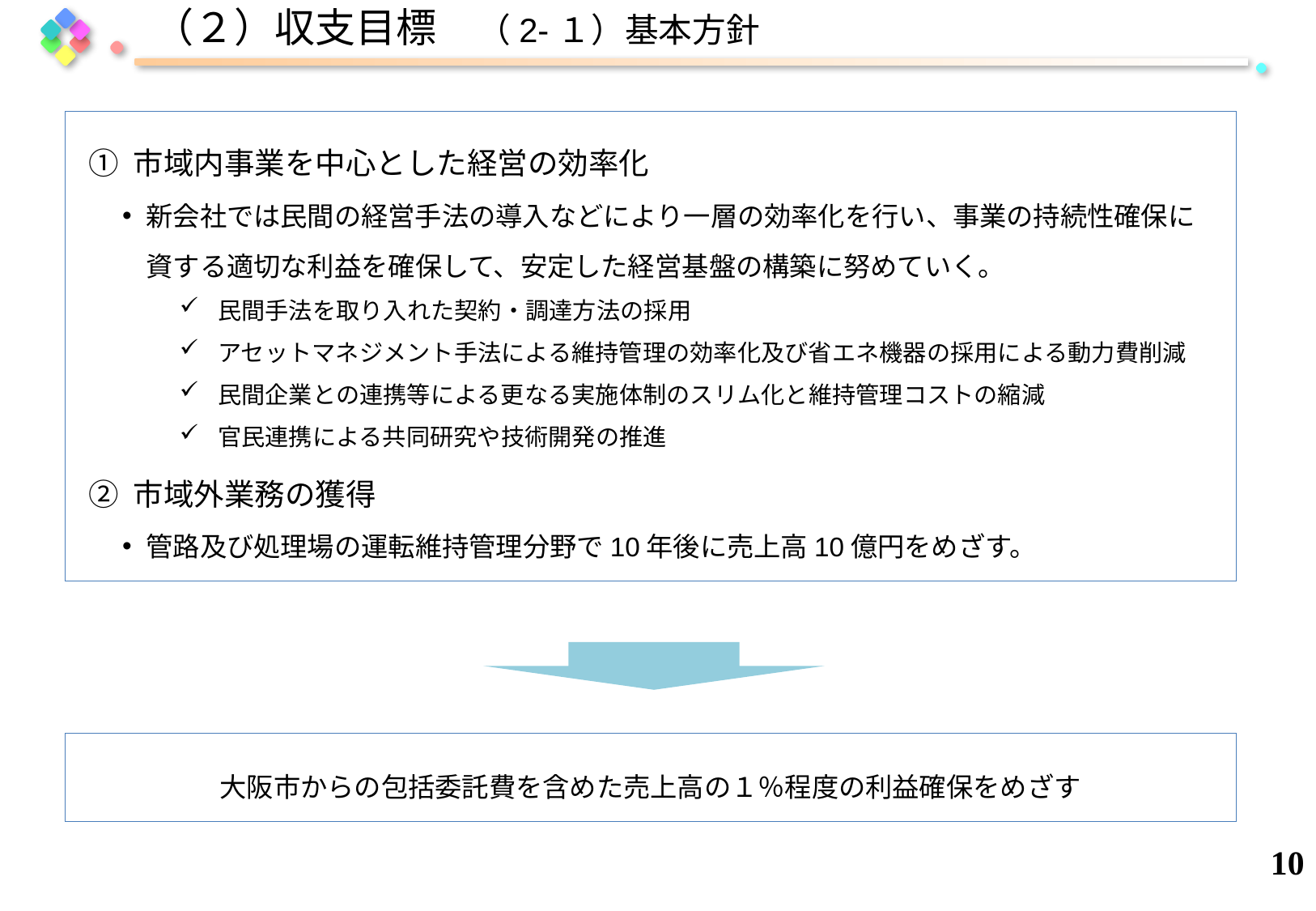

（２）収支目標　（2-１）基本方針
① 市域内事業を中心とした経営の効率化
新会社では民間の経営手法の導入などにより一層の効率化を行い、事業の持続性確保に資する適切な利益を確保して、安定した経営基盤の構築に努めていく。
民間手法を取り入れた契約・調達方法の採用
アセットマネジメント手法による維持管理の効率化及び省エネ機器の採用による動力費削減
民間企業との連携等による更なる実施体制のスリム化と維持管理コストの縮減
官民連携による共同研究や技術開発の推進
② 市域外業務の獲得
管路及び処理場の運転維持管理分野で10年後に売上高10億円をめざす。

大阪市からの包括委託費を含めた売上高の１％程度の利益確保をめざす
10